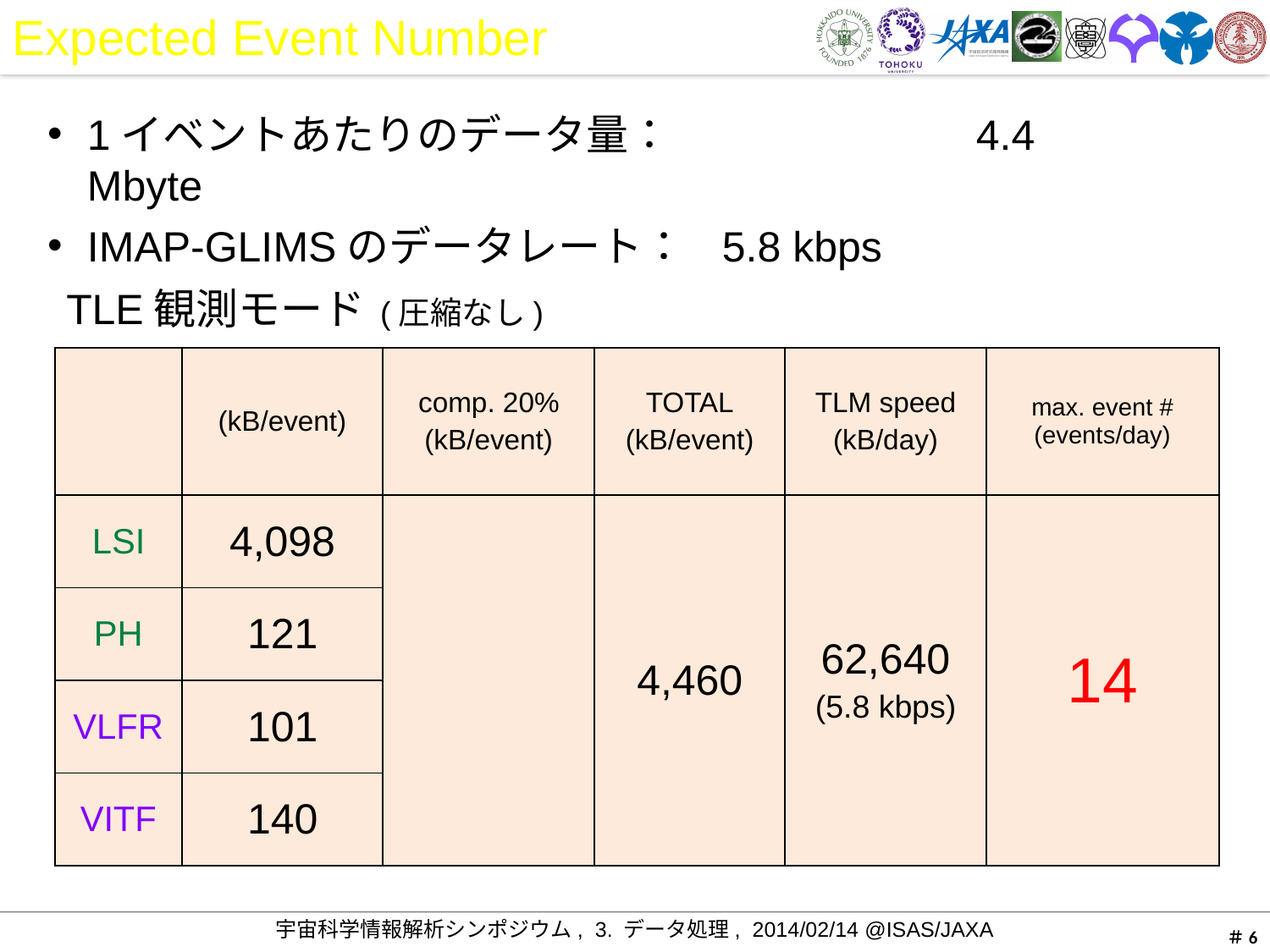

Expected Event Number
1イベントあたりのデータ量：			4.4 Mbyte
IMAP-GLIMSのデータレート：	5.8 kbps
TLE観測モード (圧縮なし)
|  | (kB/event) | comp. 20% (kB/event) | TOTAL (kB/event) | TLM speed (kB/day) | max. event # (events/day) |
| --- | --- | --- | --- | --- | --- |
| LSI | 4,098 |  | 4,460 | 62,640 (5.8 kbps) | 14 |
| PH | 121 |  |  |  |  |
| VLFR | 101 |  |  |  |  |
| VITF | 140 |  |  |  |  |